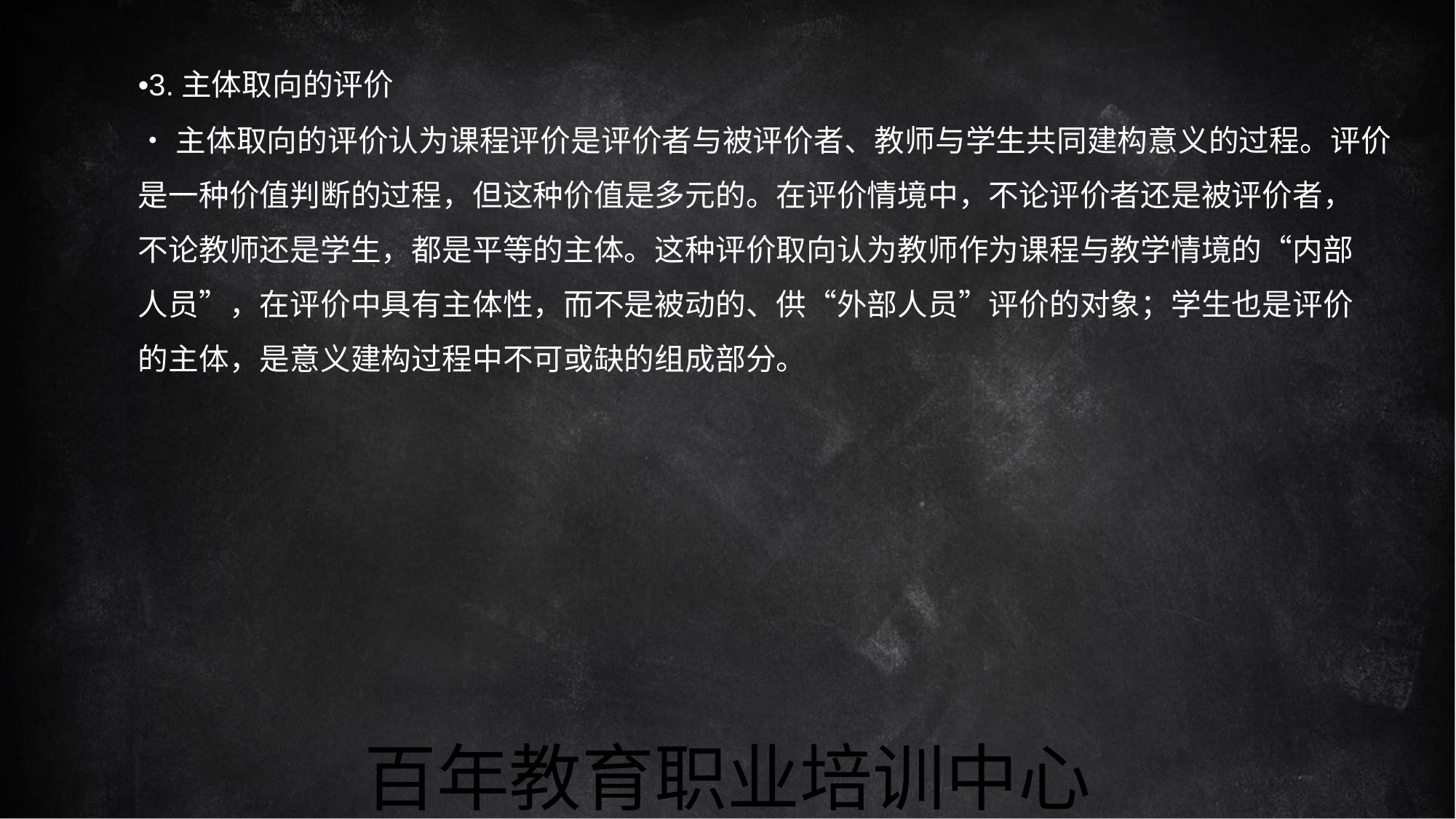

•3.主体取向的评价
•主体取向的评价认为课程评价是评价者与被评价者、教师与学生共同建构意义的过程。评价
是一种价值判断的过程，但这种价值是多元的。在评价情境中，不论评价者还是被评价者，
不论教师还是学生，都是平等的主体。这种评价取向认为教师作为课程与教学情境的“内部
人员”，在评价中具有主体性，而不是被动的、供“外部人员”评价的对象；学生也是评价
的主体，是意义建构过程中不可或缺的组成部分。
百年教育职业培训中心